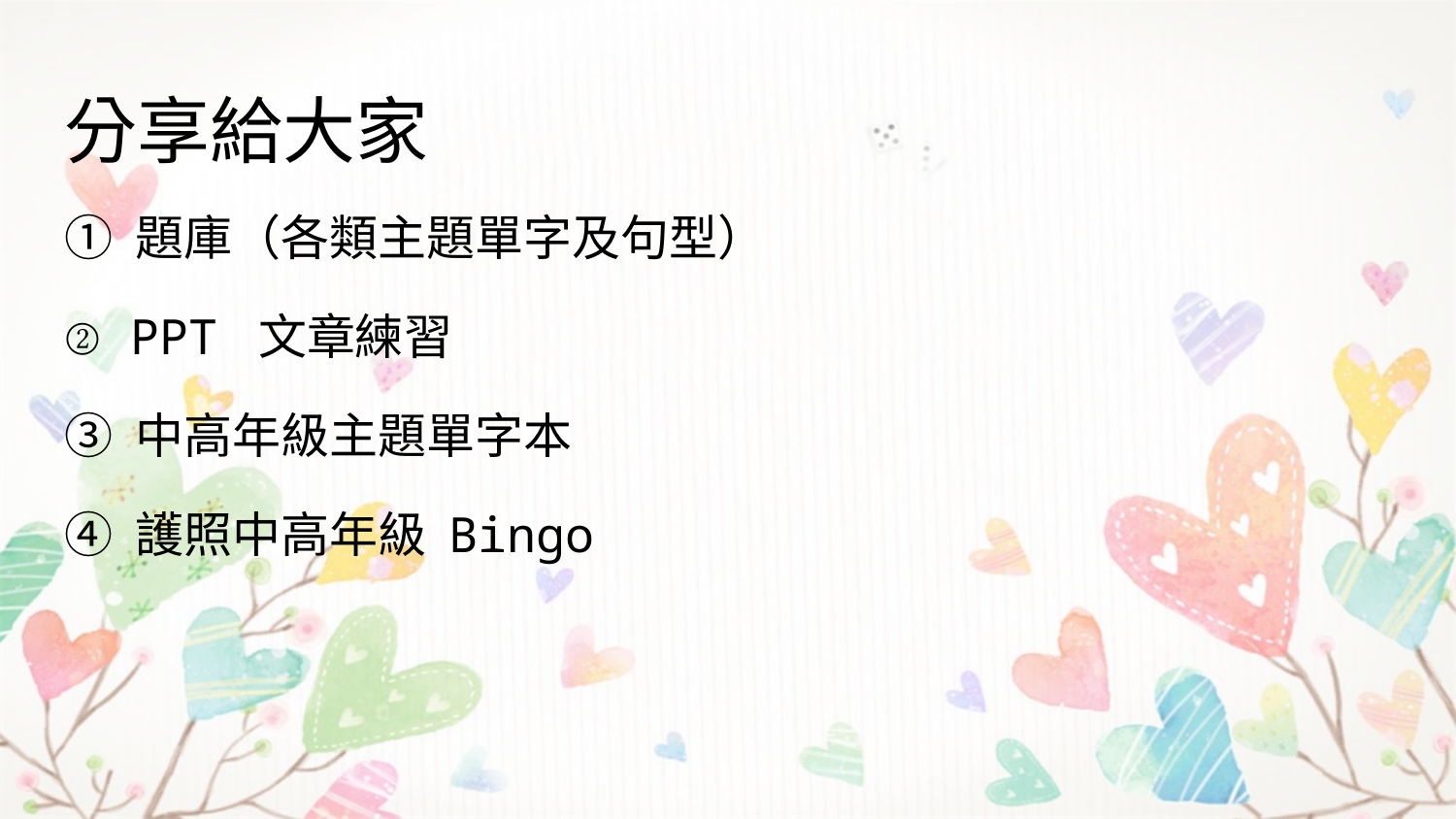

# 分享給大家
① 題庫（各類主題單字及句型）
② PPT 文章練習
③ 中高年級主題單字本
④ 護照中高年級 Bingo